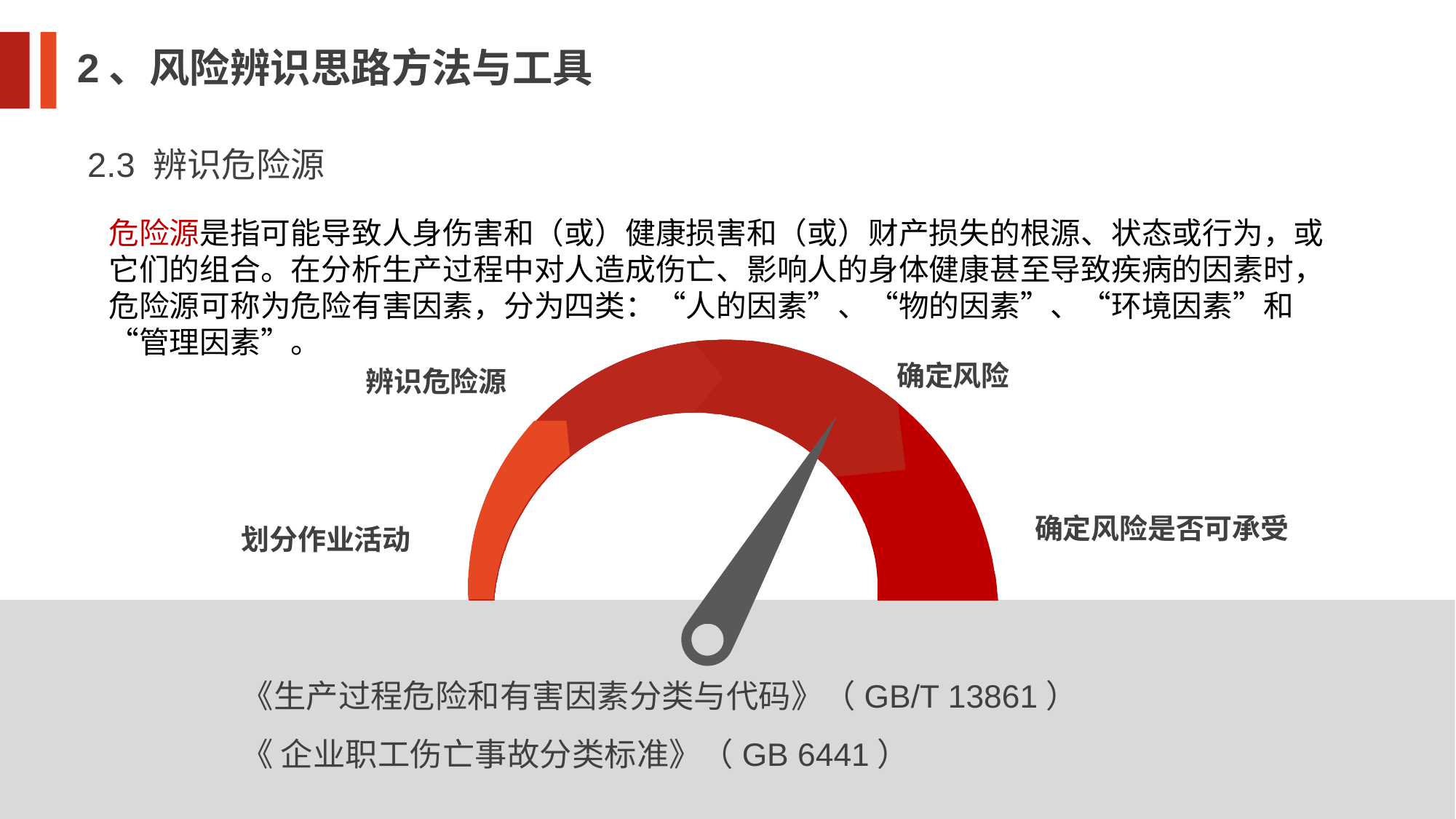

2、风险辨识思路方法与工具
2.3 辨识危险源
危险源是指可能导致人身伤害和（或）健康损害和（或）财产损失的根源、状态或行为，或它们的组合。在分析生产过程中对人造成伤亡、影响人的身体健康甚至导致疾病的因素时，危险源可称为危险有害因素，分为四类：“人的因素”、“物的因素”、“环境因素”和“管理因素”。

确定风险
辨识危险源
确定风险是否可承受
划分作业活动

《生产过程危险和有害因素分类与代码》（GB/T 13861）
《 企业职工伤亡事故分类标准》（GB 6441）